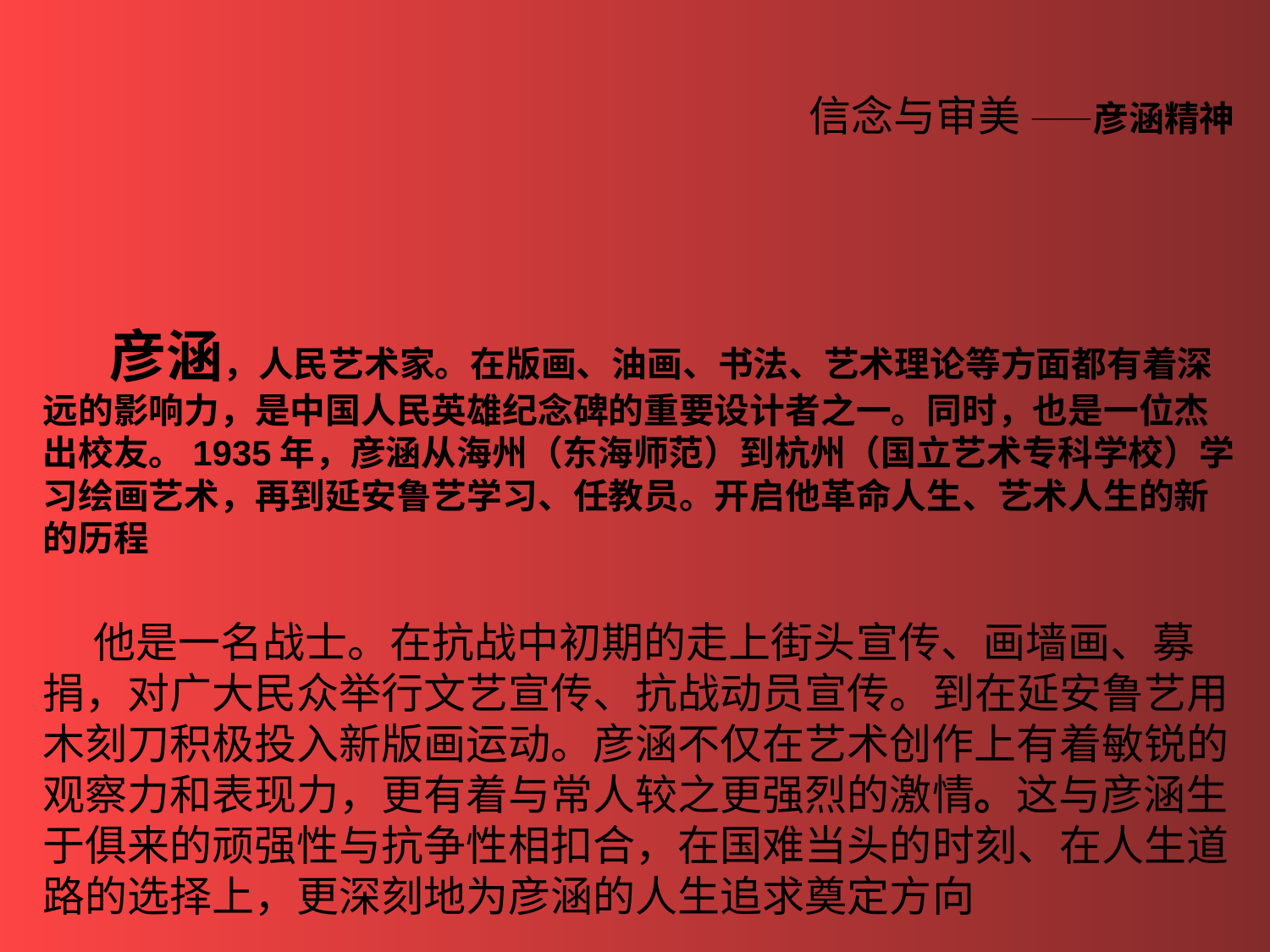

# 信念与审美 ——彦涵精神
        彦涵，人民艺术家。在版画、油画、书法、艺术理论等方面都有着深远的影响力，是中国人民英雄纪念碑的重要设计者之一。同时，也是一位杰出校友。1935年，彦涵从海州（东海师范）到杭州（国立艺术专科学校）学习绘画艺术，再到延安鲁艺学习、任教员。开启他革命人生、艺术人生的新的历程

      他是一名战士。在抗战中初期的走上街头宣传、画墙画、募捐，对广大民众举行文艺宣传、抗战动员宣传。到在延安鲁艺用木刻刀积极投入新版画运动。彦涵不仅在艺术创作上有着敏锐的观察力和表现力，更有着与常人较之更强烈的激情。这与彦涵生于俱来的顽强性与抗争性相扣合，在国难当头的时刻、在人生道路的选择上，更深刻地为彦涵的人生追求奠定方向